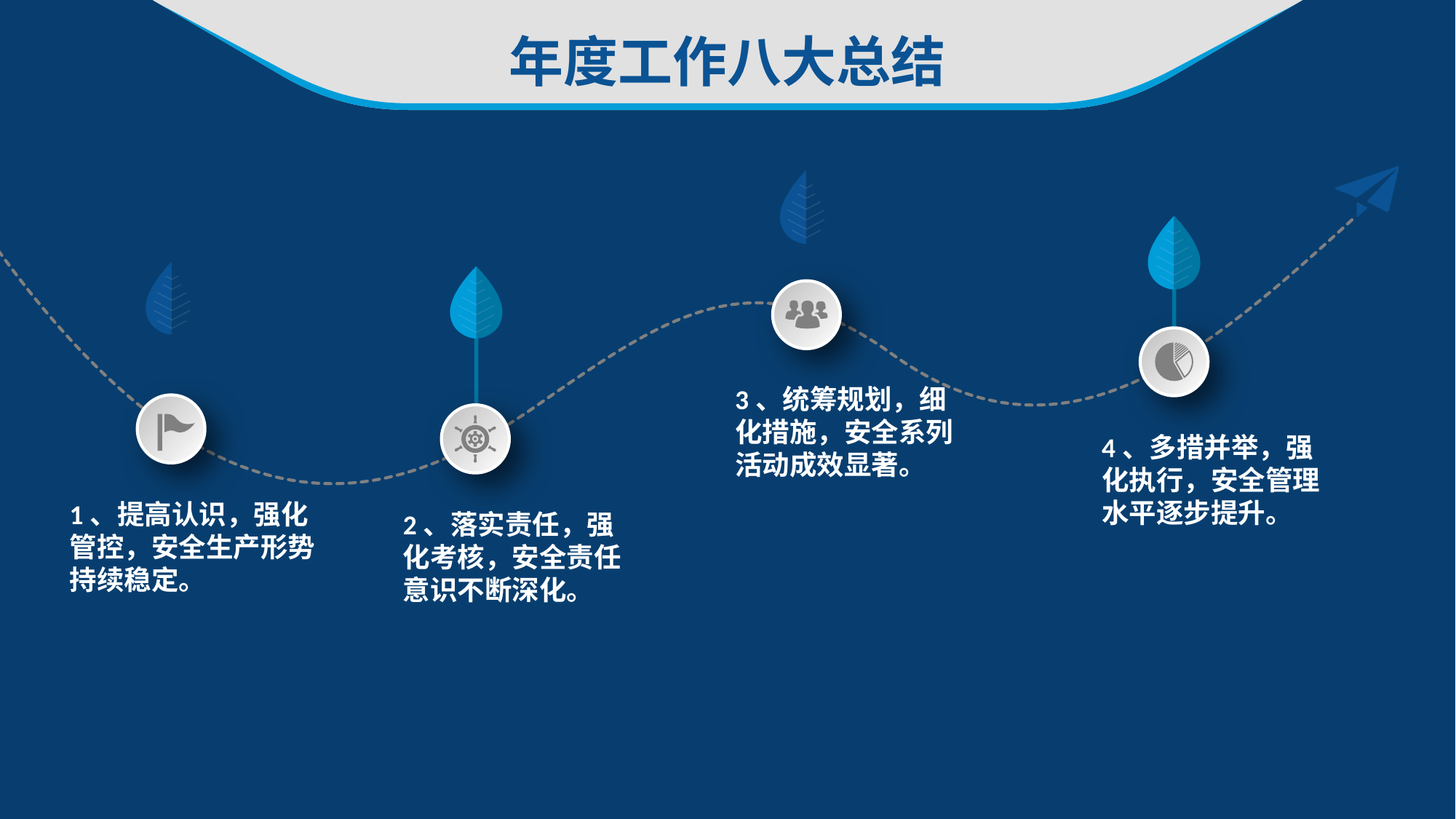

年度工作八大总结

3、统筹规划，细化措施，安全系列活动成效显著。

4、多措并举，强化执行，安全管理水平逐步提升。
1、提高认识，强化管控，安全生产形势持续稳定。
2、落实责任，强化考核，安全责任意识不断深化。